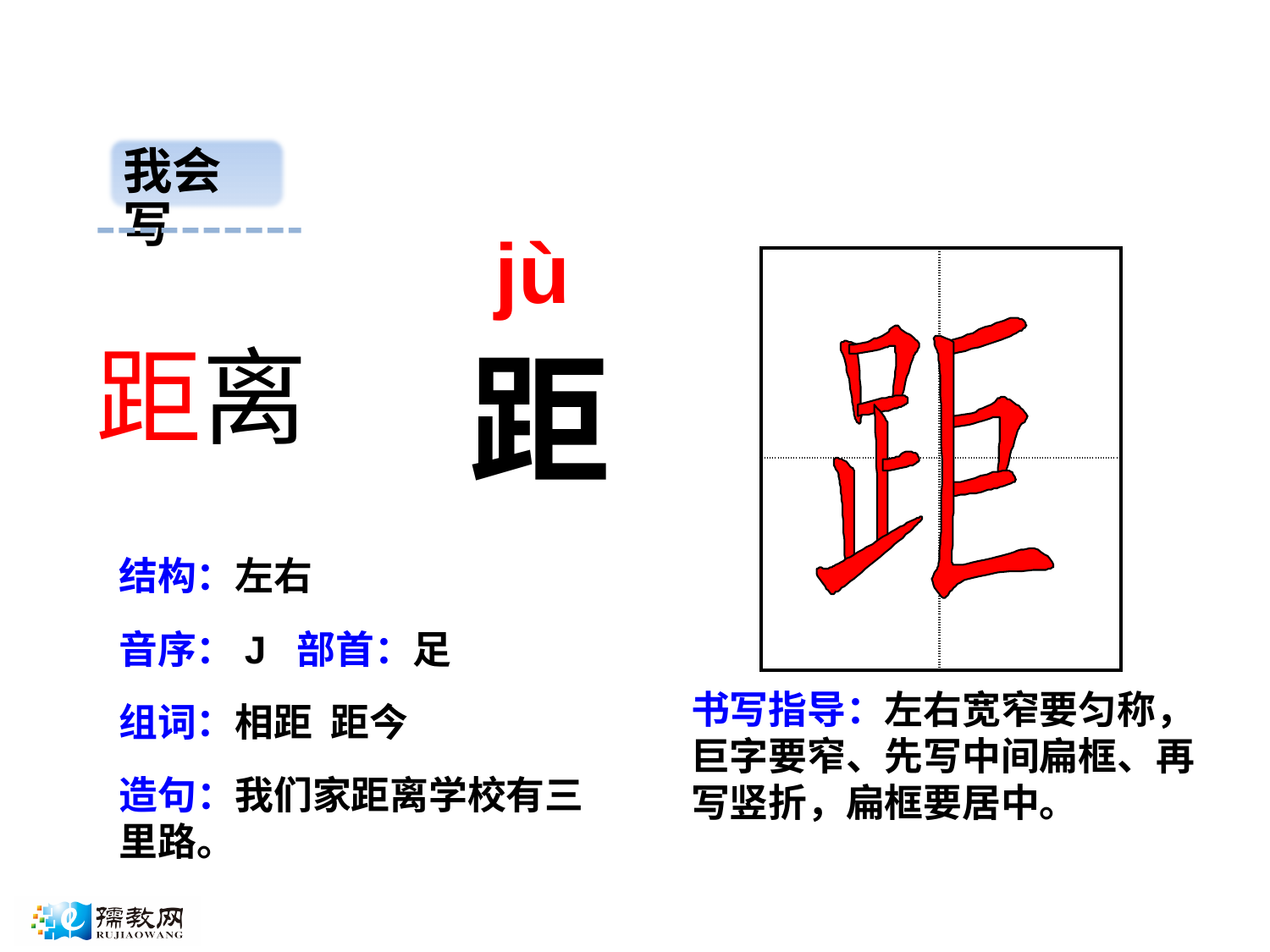

我会写

jù
|  |  |
| --- | --- |
|  |  |

距离
距

结构：左右
音序：J  部首：足
书写指导：左右宽窄要匀称，巨字要窄、先写中间扁框、再写竖折，扁框要居中。
组词：相距  距今
造句：我们家距离学校有三里路。